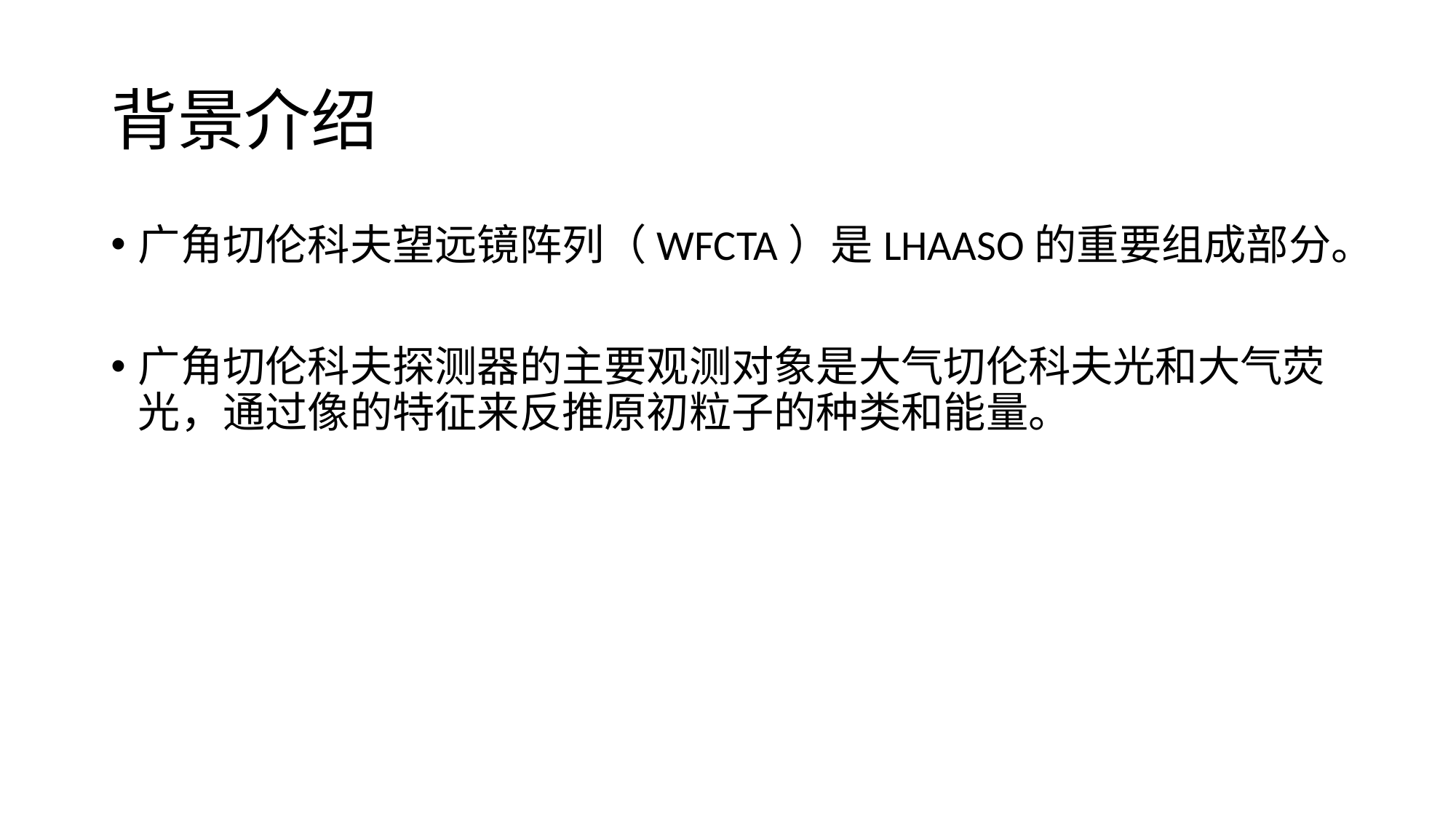

# 背景介绍
广角切伦科夫望远镜阵列（WFCTA）是LHAASO的重要组成部分。

广角切伦科夫探测器的主要观测对象是大气切伦科夫光和大气荧光，通过像的特征来反推原初粒子的种类和能量。